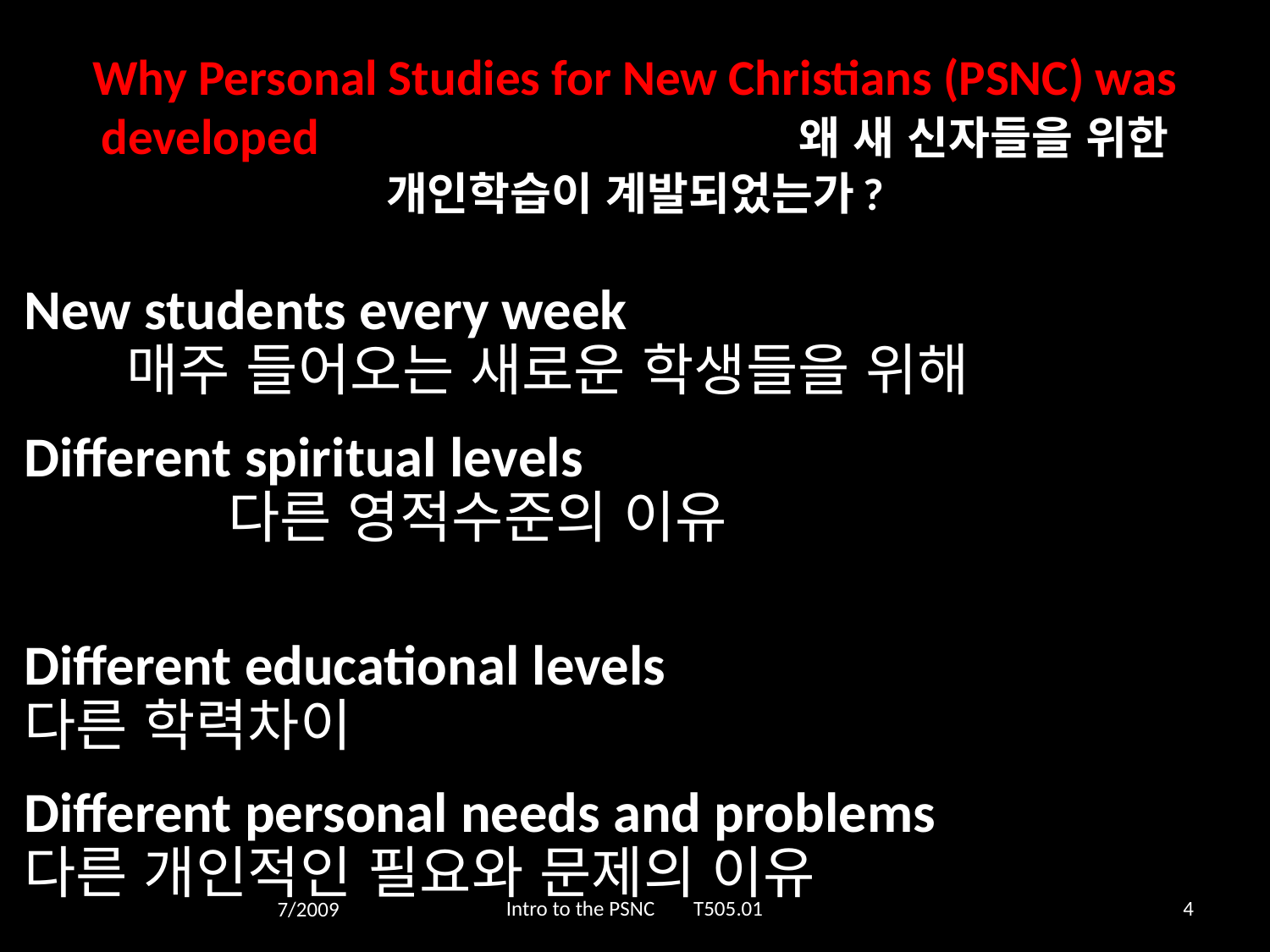

# Why Personal Studies for New Christians (PSNC) was developed                                          왜 새 신자들을 위한 개인학습이 계발되었는가?
New students every week                                                         매주 들어오는 새로운 학생들을 위해
Different spiritual levels                                                                     다른 영적수준의 이유
Different educational levels                                               다른 학력차이
Different personal needs and problems                       다른 개인적인 필요와 문제의 이유

7/2009
Intro to the PSNC        T505.01
4